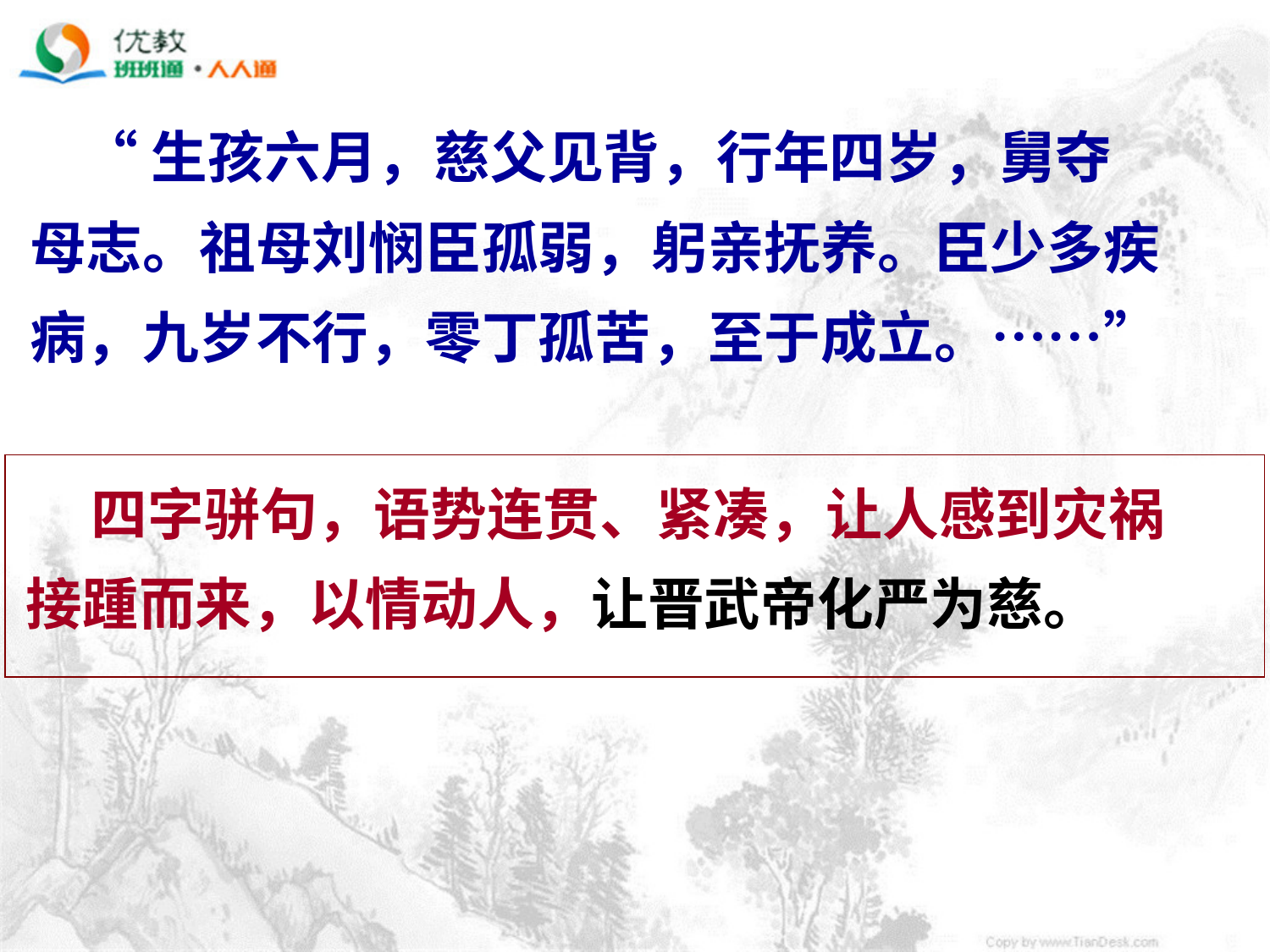

“生孩六月，慈父见背，行年四岁，舅夺
母志。祖母刘悯臣孤弱，躬亲抚养。臣少多疾
病，九岁不行，零丁孤苦，至于成立。……”

    四字骈句，语势连贯、紧凑，让人感到灾祸
接踵而来，以情动人，让晋武帝化严为慈。